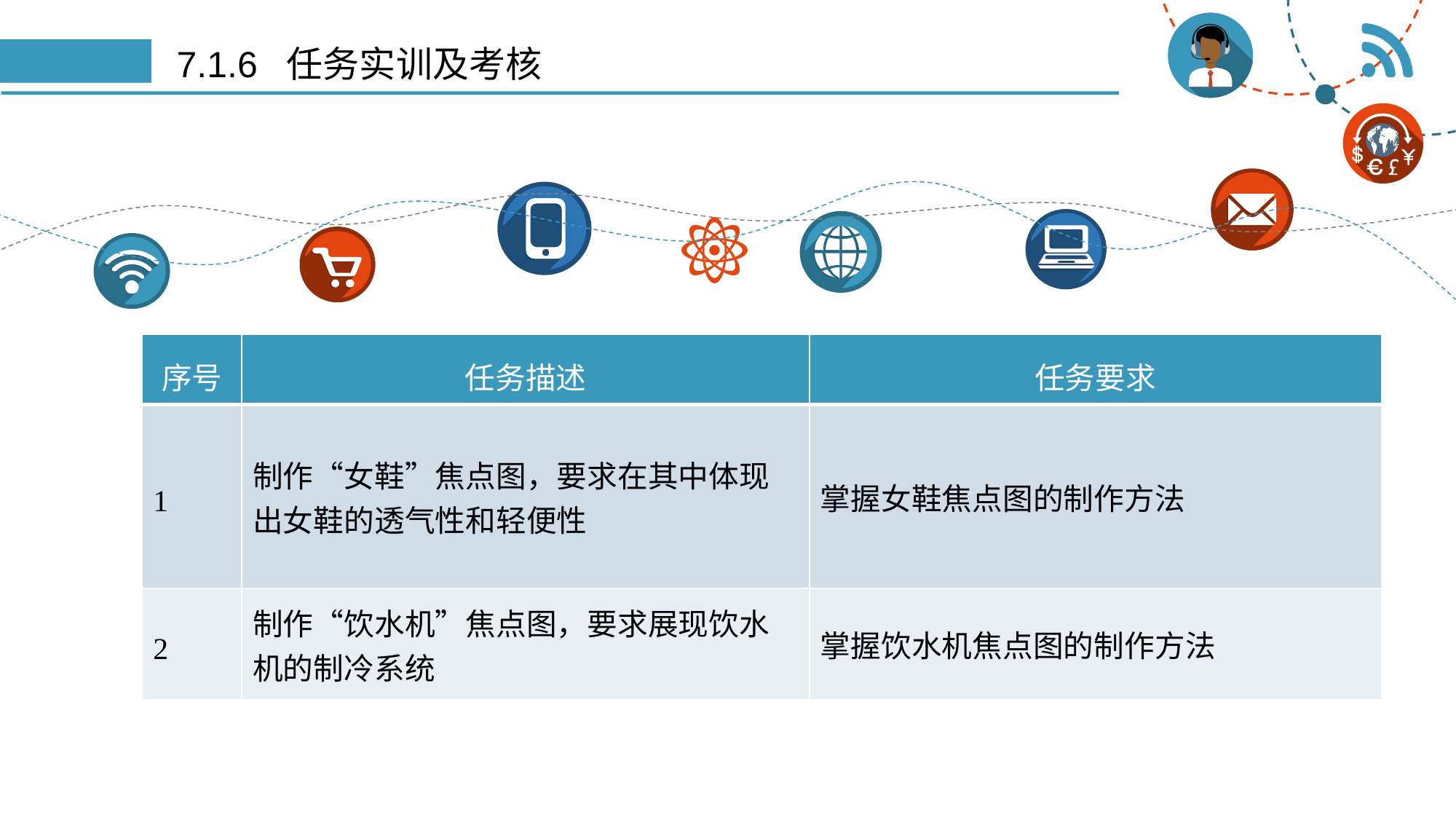

# 7.1.6  任务实训及考核

| 序号 | 任务描述 | 任务要求 |
| --- | --- | --- |
| 1 | 制作“女鞋”焦点图，要求在其中体现出女鞋的透气性和轻便性 | 掌握女鞋焦点图的制作方法 |
| 2 | 制作“饮水机”焦点图，要求展现饮水机的制冷系统 | 掌握饮水机焦点图的制作方法 |